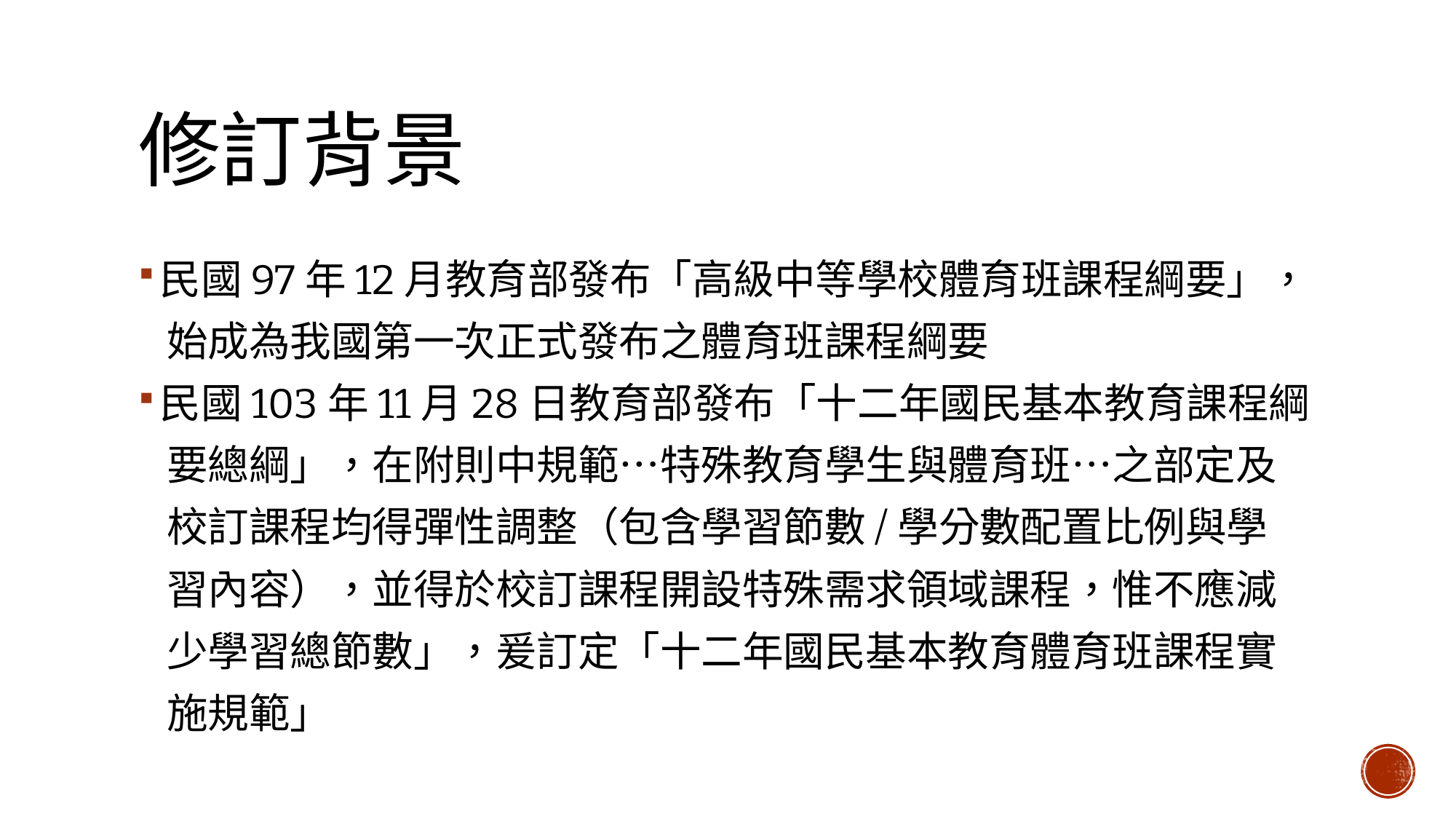

# 修訂背景
民國97年12月教育部發布「高級中等學校體育班課程綱要」，
  始成為我國第一次正式發布之體育班課程綱要
民國103年11月28日教育部發布「十二年國民基本教育課程綱
  要總綱」，在附則中規範…特殊教育學生與體育班…之部定及
  校訂課程均得彈性調整（包含學習節數/學分數配置比例與學
  習內容），並得於校訂課程開設特殊需求領域課程，惟不應減
  少學習總節數」，爰訂定「十二年國民基本教育體育班課程實
  施規範」